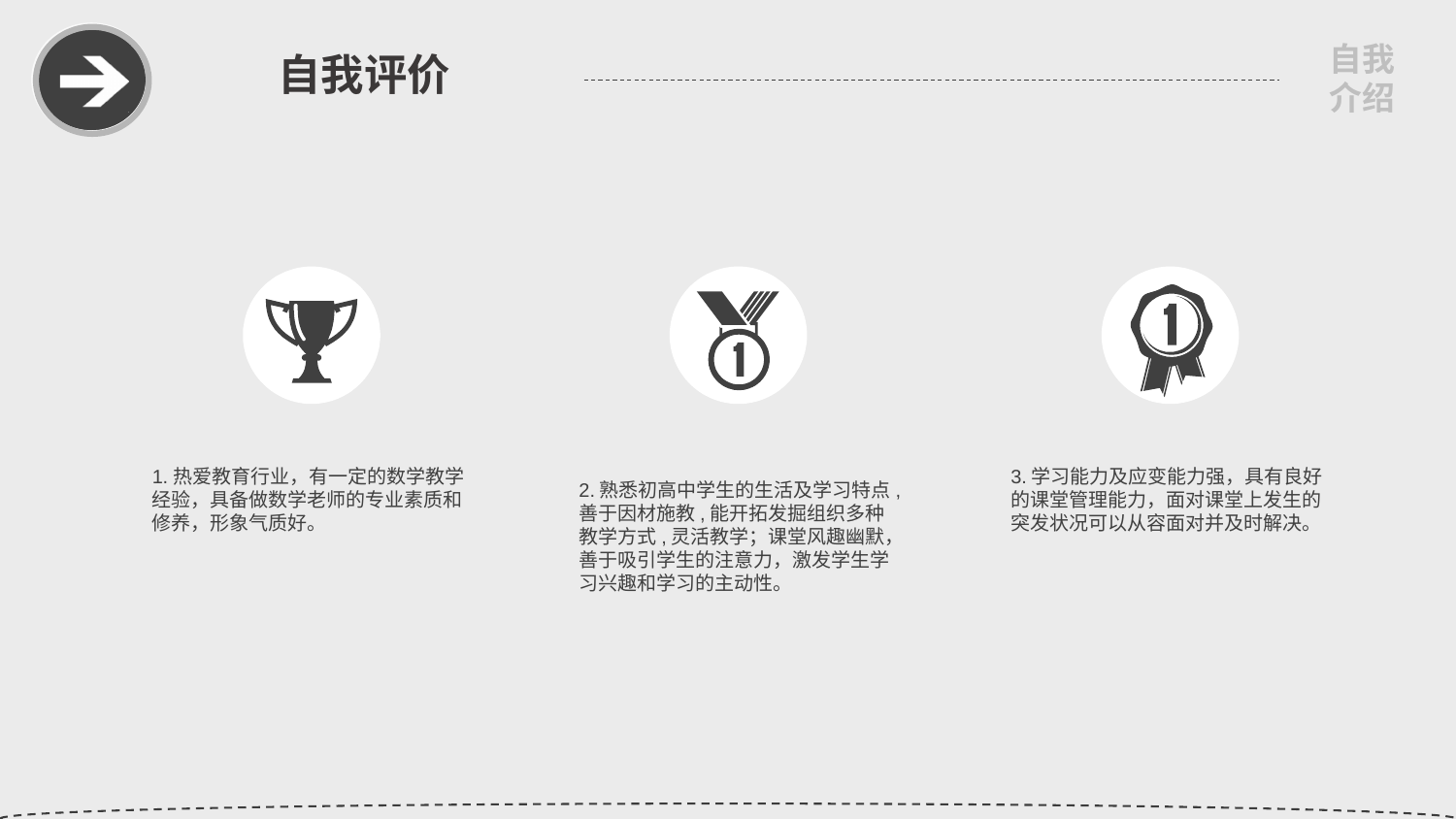

自我评价

1.热爱教育行业，有一定的数学教学经验，具备做数学老师的专业素质和修养，形象气质好。
2.熟悉初高中学生的生活及学习特点,善于因材施教,能开拓发掘组织多种教学方式,灵活教学；课堂风趣幽默，善于吸引学生的注意力，激发学生学习兴趣和学习的主动性。
3.学习能力及应变能力强，具有良好的课堂管理能力，面对课堂上发生的突发状况可以从容面对并及时解决。